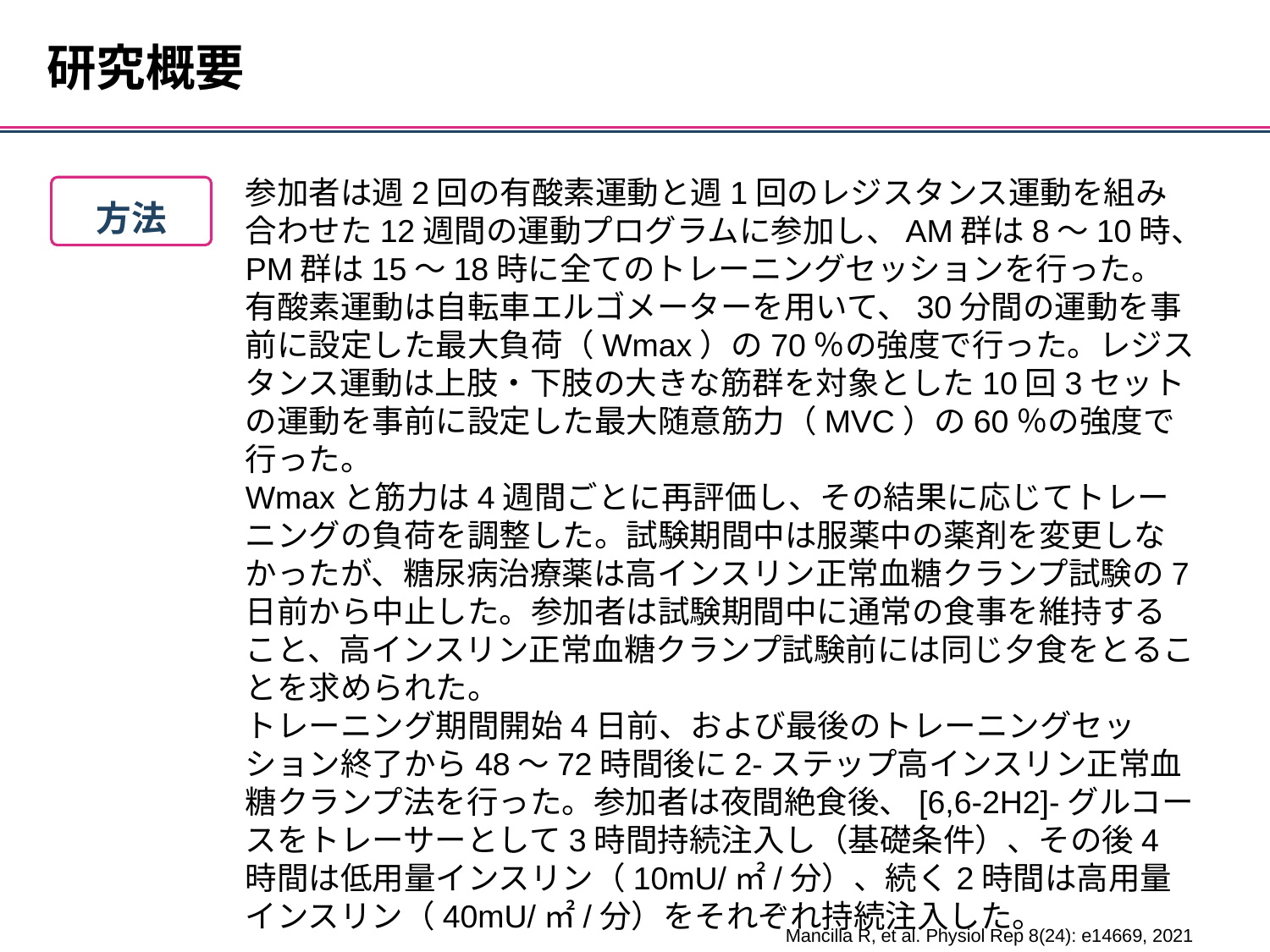

研究概要
参加者は週2回の有酸素運動と週1回のレジスタンス運動を組み合わせた12週間の運動プログラムに参加し、AM群は8～10時、PM群は15～18時に全てのトレーニングセッションを行った。
有酸素運動は自転車エルゴメーターを用いて、30分間の運動を事前に設定した最大負荷（Wmax）の70％の強度で行った。レジスタンス運動は上肢・下肢の大きな筋群を対象とした10回3セットの運動を事前に設定した最大随意筋力（MVC）の60％の強度で行った。
Wmaxと筋力は4週間ごとに再評価し、その結果に応じてトレーニングの負荷を調整した。試験期間中は服薬中の薬剤を変更しなかったが、糖尿病治療薬は高インスリン正常血糖クランプ試験の7日前から中止した。参加者は試験期間中に通常の食事を維持すること、高インスリン正常血糖クランプ試験前には同じ夕食をとることを求められた。
トレーニング期間開始4日前、および最後のトレーニングセッション終了から48～72時間後に2-ステップ高インスリン正常血糖クランプ法を行った。参加者は夜間絶食後、[6,6-2H2]-グルコースをトレーサーとして3時間持続注入し（基礎条件）、その後4時間は低用量インスリン（10mU/㎡/分）、続く2時間は高用量インスリン（40mU/㎡/分）をそれぞれ持続注入した。

方法
Mancilla R, et al. Physiol Rep 8(24): e14669, 2021